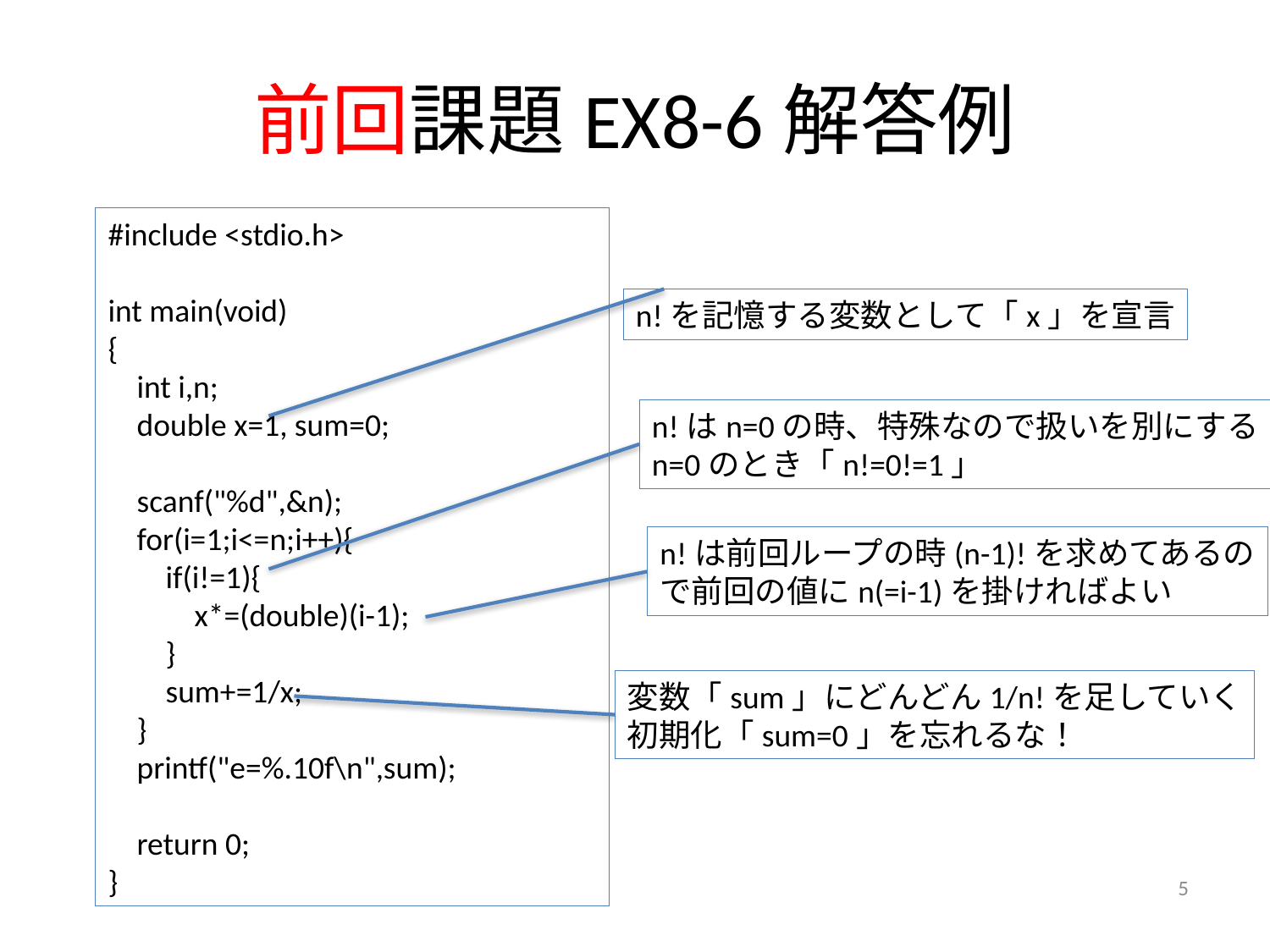

# 前回課題EX8-6解答例
#include <stdio.h>

int main(void)
{
    int i,n;
    double x=1, sum=0;

    scanf("%d",&n);
    for(i=1;i<=n;i++){
        if(i!=1){
            x*=(double)(i-1);
        }
        sum+=1/x;
    }
    printf("e=%.10f\n",sum);

    return 0;
}
n!を記憶する変数として「x」を宣言
n!はn=0の時、特殊なので扱いを別にする
n=0のとき「n!=0!=1」
n!は前回ループの時(n-1)!を求めてあるの
で前回の値にn(=i-1)を掛ければよい
変数「sum」にどんどん1/n!を足していく
初期化「sum=0」を忘れるな！
5